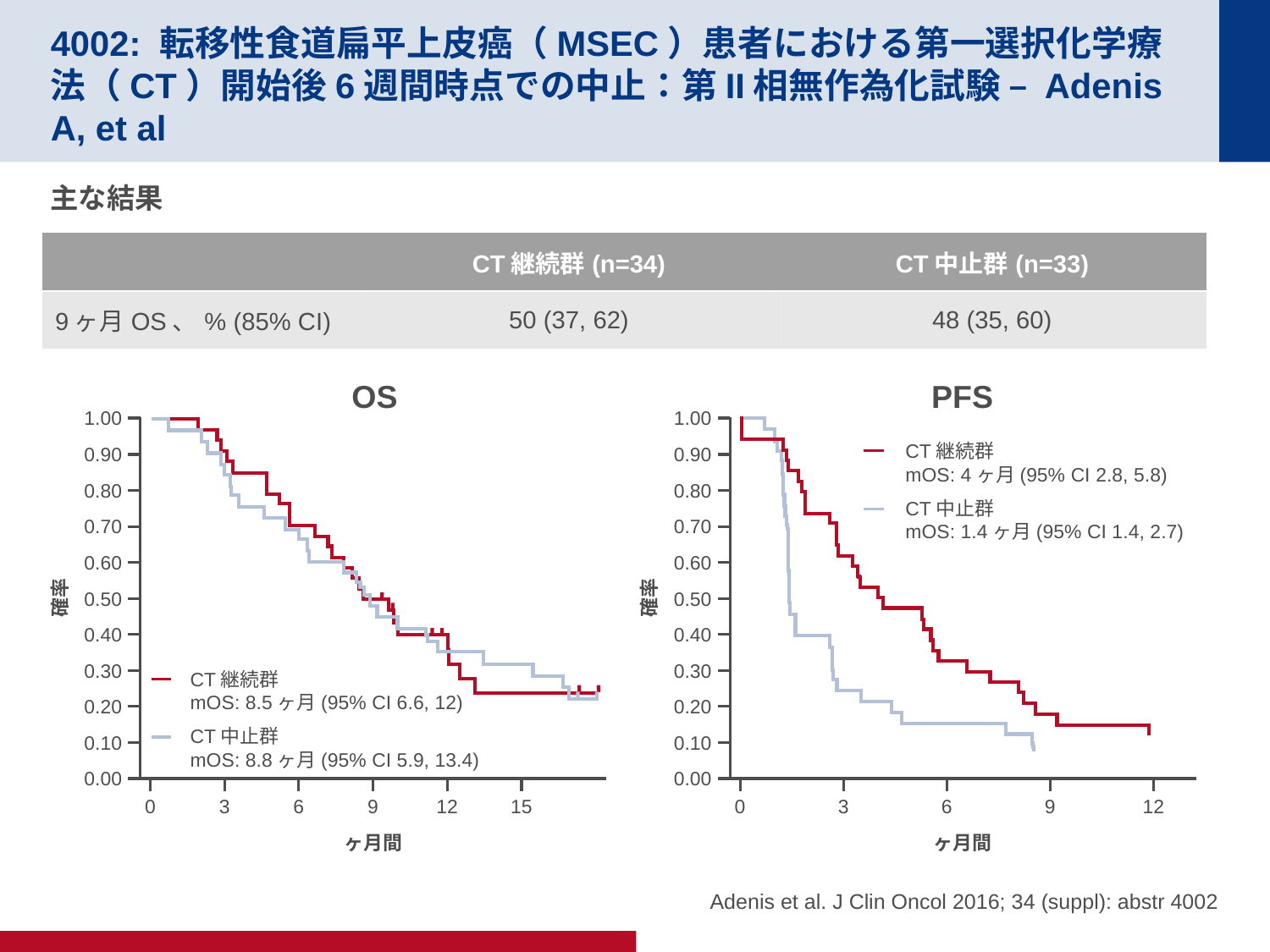

# 4002: 転移性食道扁平上皮癌（MSEC）患者における第一選択化学療法（CT）開始後6週間時点での中止：第II相無作為化試験 – Adenis A, et al
主な結果

|  | CT継続群(n=34) | CT中止群(n=33) |
| --- | --- | --- |
| 9ヶ月OS、% (85% CI) | 50 (37, 62) | 48 (35, 60) |
OS
PFS
1.00
1.00

CT継続群
mOS: 4ヶ月(95% CI 2.8, 5.8)
CT中止群
mOS: 1.4ヶ月(95% CI 1.4, 2.7)
0.90
0.90
0.80
0.80
0.70
0.70
0.60
0.60
確率
確率
0.50
0.50
0.40
0.40
0.30
0.30
CT継続群
mOS: 8.5ヶ月(95% CI 6.6, 12)
CT中止群
mOS: 8.8ヶ月(95% CI 5.9, 13.4)
0.20
0.20
0.10
0.10
0.00
0.00
0
3
6
9
12
15
0
3
6
9
12
ヶ月間
ヶ月間
 Adenis et al. J Clin Oncol 2016; 34 (suppl): abstr 4002